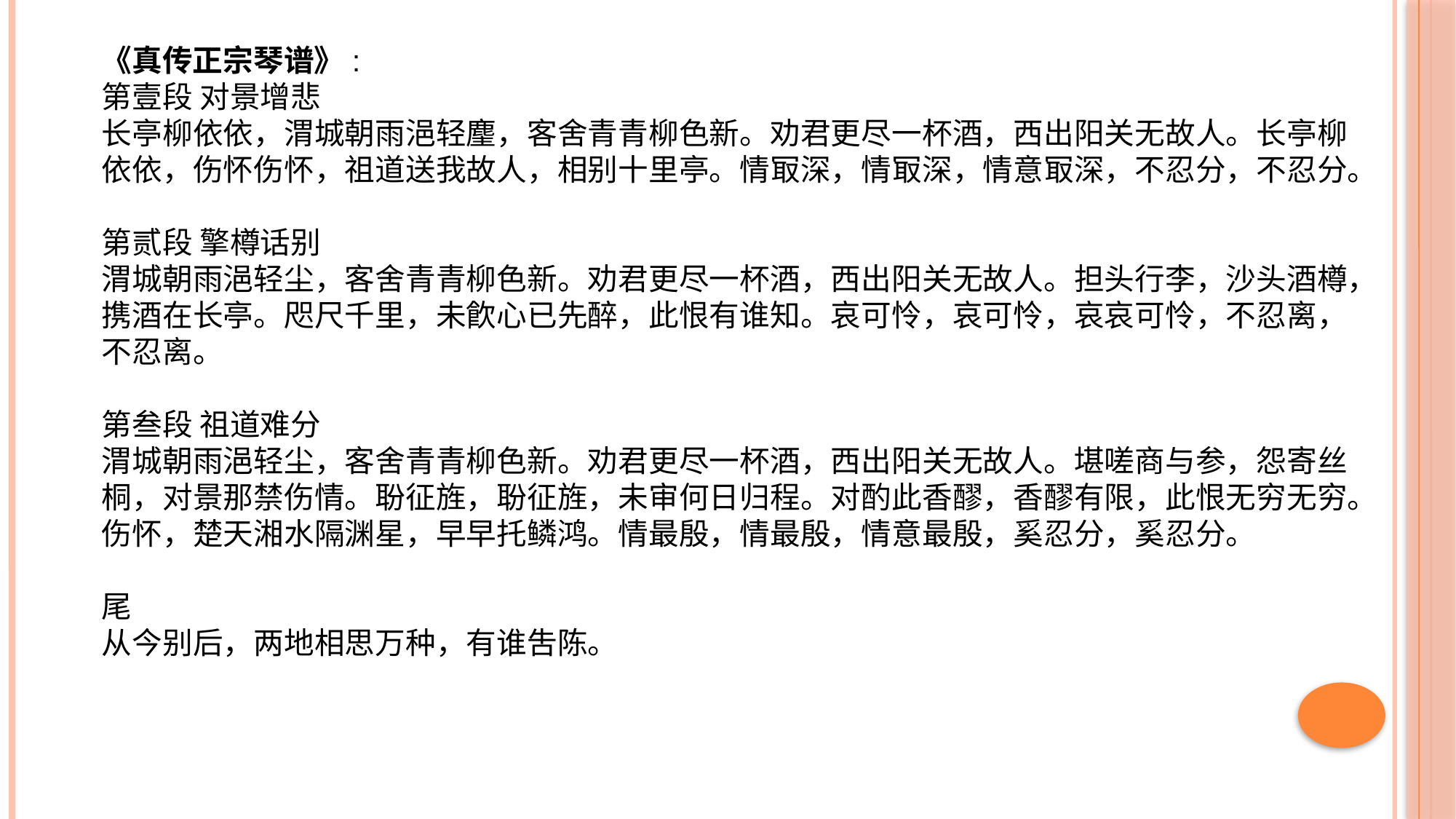

《真传正宗琴谱》:
第壹段 对景增悲
长亭柳依依，渭城朝雨浥轻麈，客舍青青柳色新。劝君更尽一杯酒，西出阳关无故人。长亭柳依依，伤怀伤怀，祖道送我故人，相别十里亭。情冣深，情冣深，情意冣深，不忍分，不忍分。

第贰段 擎樽话别
渭城朝雨浥轻尘，客舍青青柳色新。劝君更尽一杯酒，西出阳关无故人。担头行李，沙头酒樽，携酒在长亭。咫尺千里，未飮心已先醉，此恨有谁知。哀可怜，哀可怜，哀哀可怜，不忍离，不忍离。

第叁段 祖道难分
渭城朝雨浥轻尘，客舍青青柳色新。劝君更尽一杯酒，西出阳关无故人。堪嗟商与参，怨寄丝桐，对景那禁伤情。聁征旌，聁征旌，未审何日归程。对酌此香醪，香醪有限，此恨无穷无穷。伤怀，楚天湘水隔渊星，早早托鳞鸿。情最殷，情最殷，情意最殷，奚忍分，奚忍分。

尾
从今别后，两地相思万种，有谁吿陈。